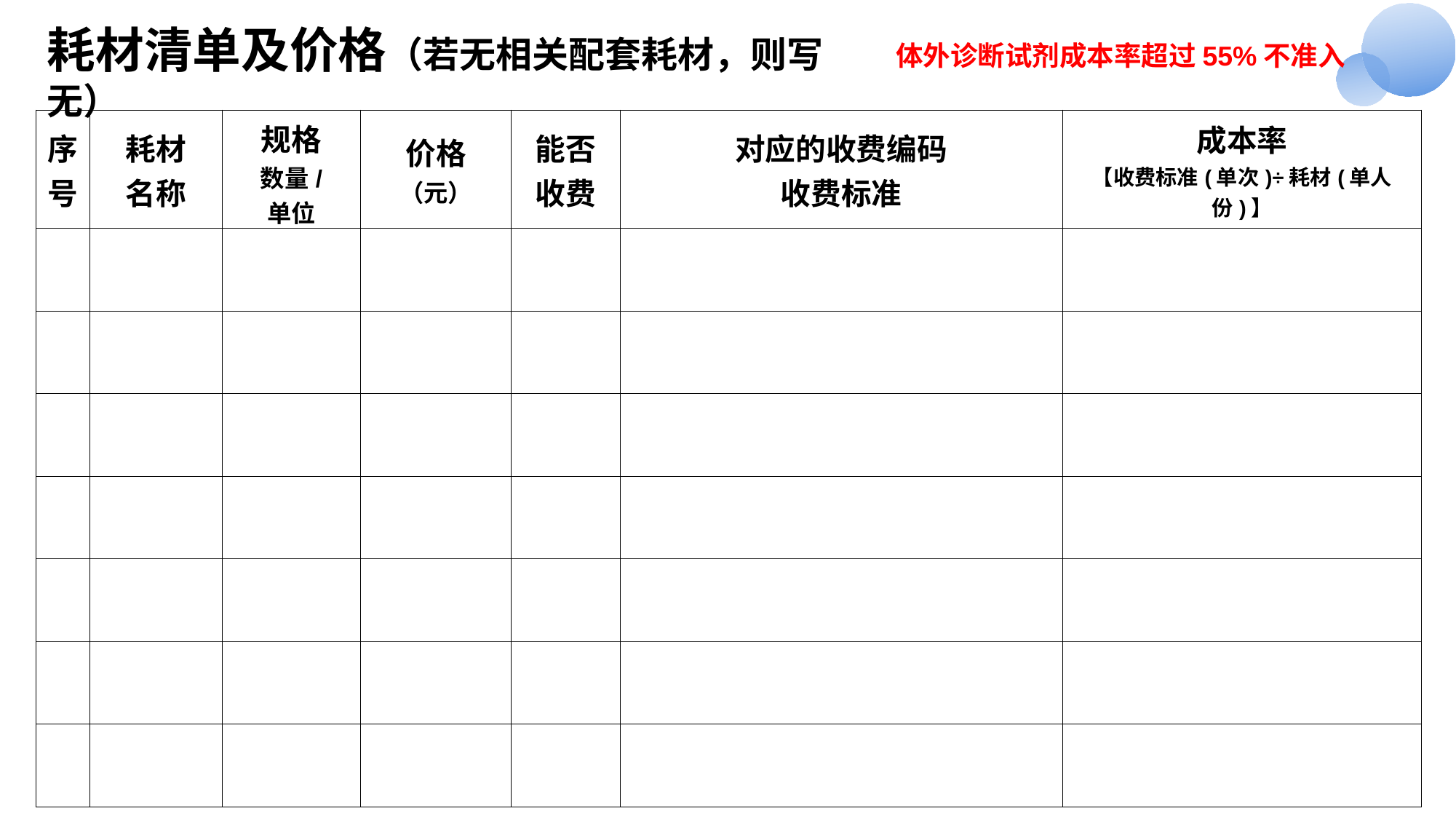

耗材清单及价格（若无相关配套耗材，则写无）
体外诊断试剂成本率超过55%不准入
| 序号 | 耗材 名称 | 规格 数量/ 单位 | 价格 （元） | 能否收费 | 对应的收费编码 收费标准 | 成本率 【收费标准(单次)÷耗材(单人份)】 |
| --- | --- | --- | --- | --- | --- | --- |
|  |  |  |  |  |  |  |
|  |  |  |  |  |  |  |
|  |  |  |  |  |  |  |
|  |  |  |  |  |  |  |
|  |  |  |  |  |  |  |
|  |  |  |  |  |  |  |
|  |  |  |  |  |  |  |